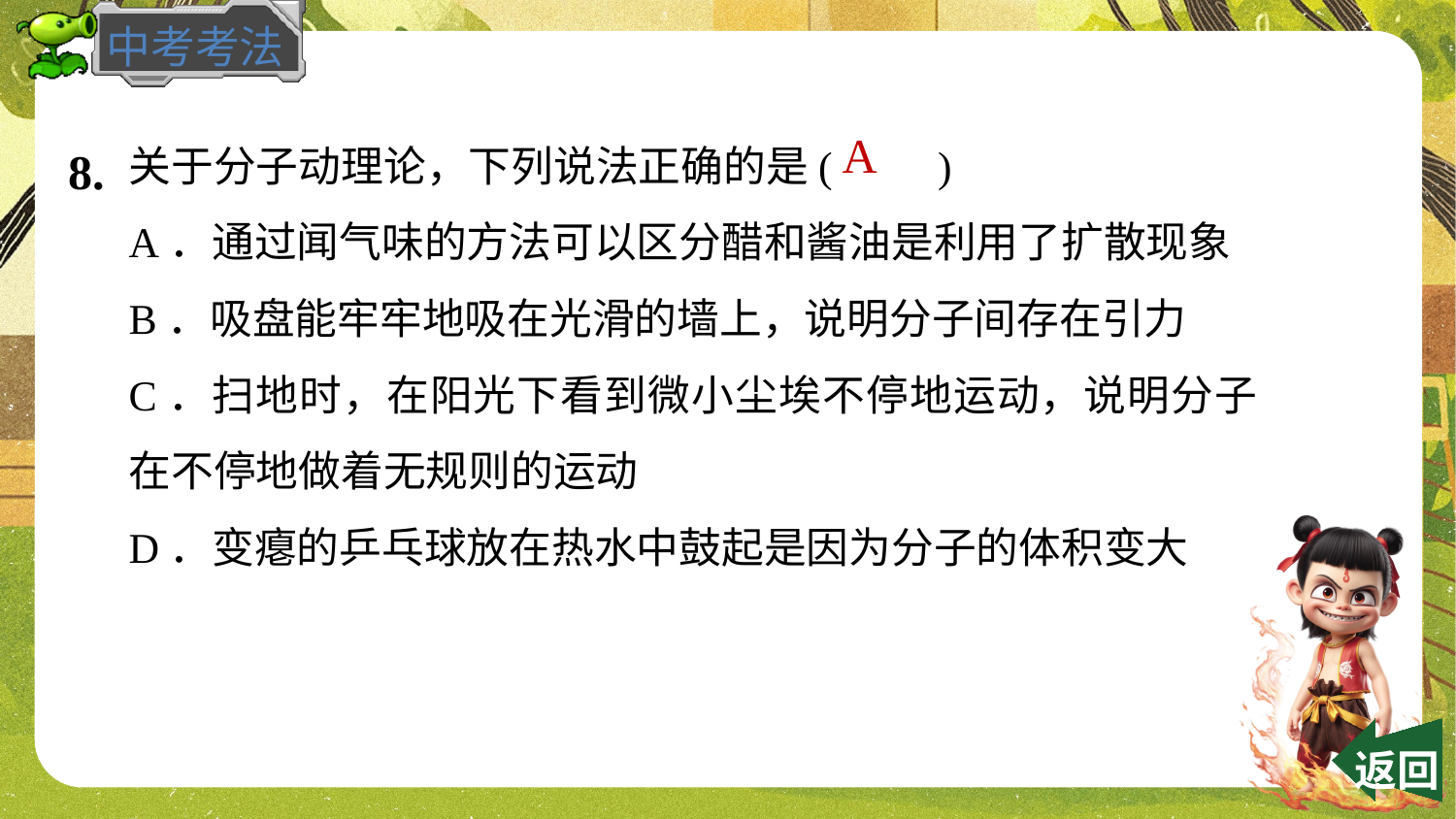

8.
关于分子动理论，下列说法正确的是(　　)
A．通过闻气味的方法可以区分醋和酱油是利用了扩散现象
B．吸盘能牢牢地吸在光滑的墙上，说明分子间存在引力
C．扫地时，在阳光下看到微小尘埃不停地运动，说明分子在不停地做着无规则的运动
D．变瘪的乒乓球放在热水中鼓起是因为分子的体积变大
A
 返回